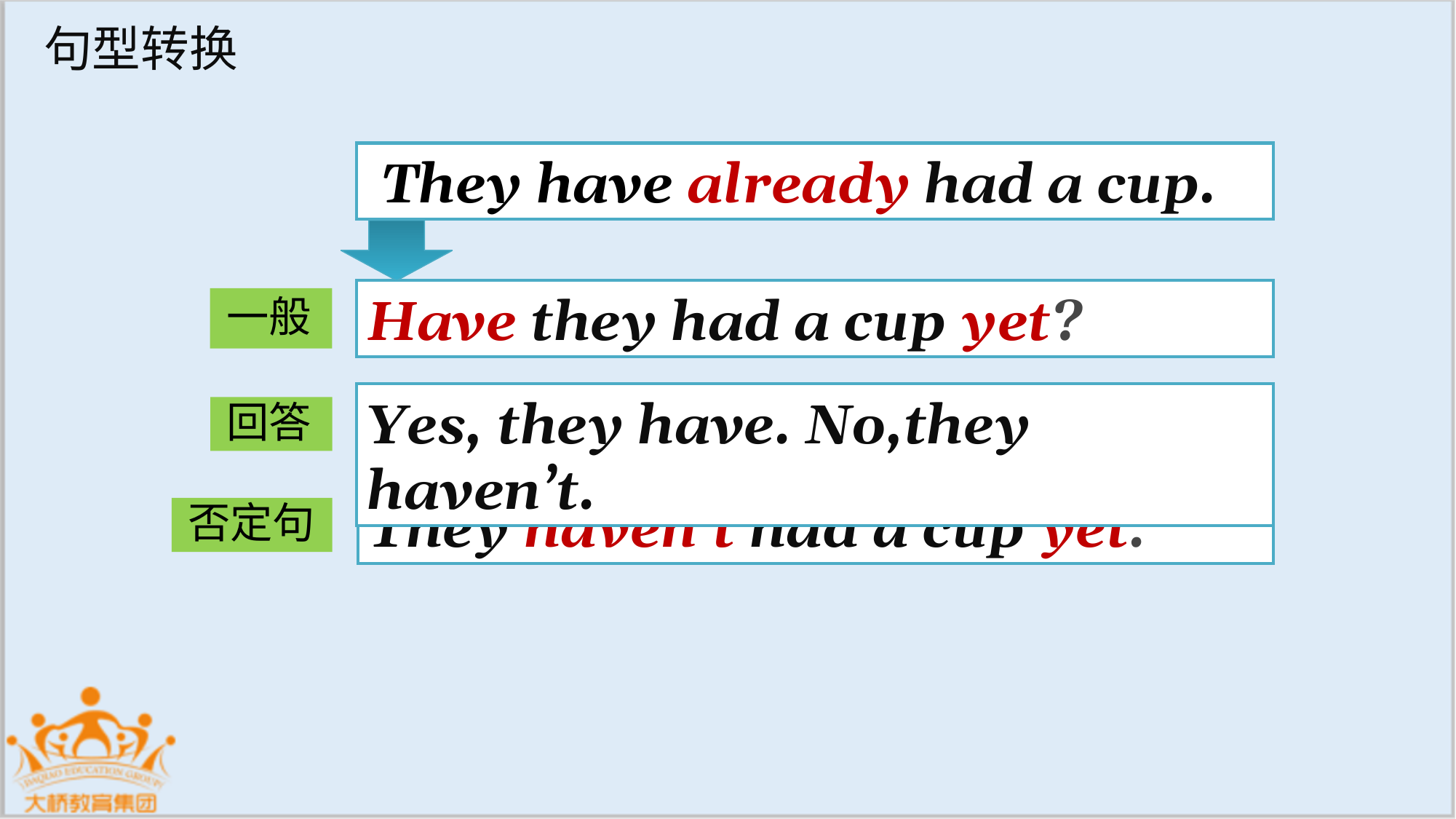

句型转换
 They have already had a cup.

Have they had a cup yet?
一般
Yes, they have. No,they haven’t.
回答
They haven’t had a cup yet.
否定句